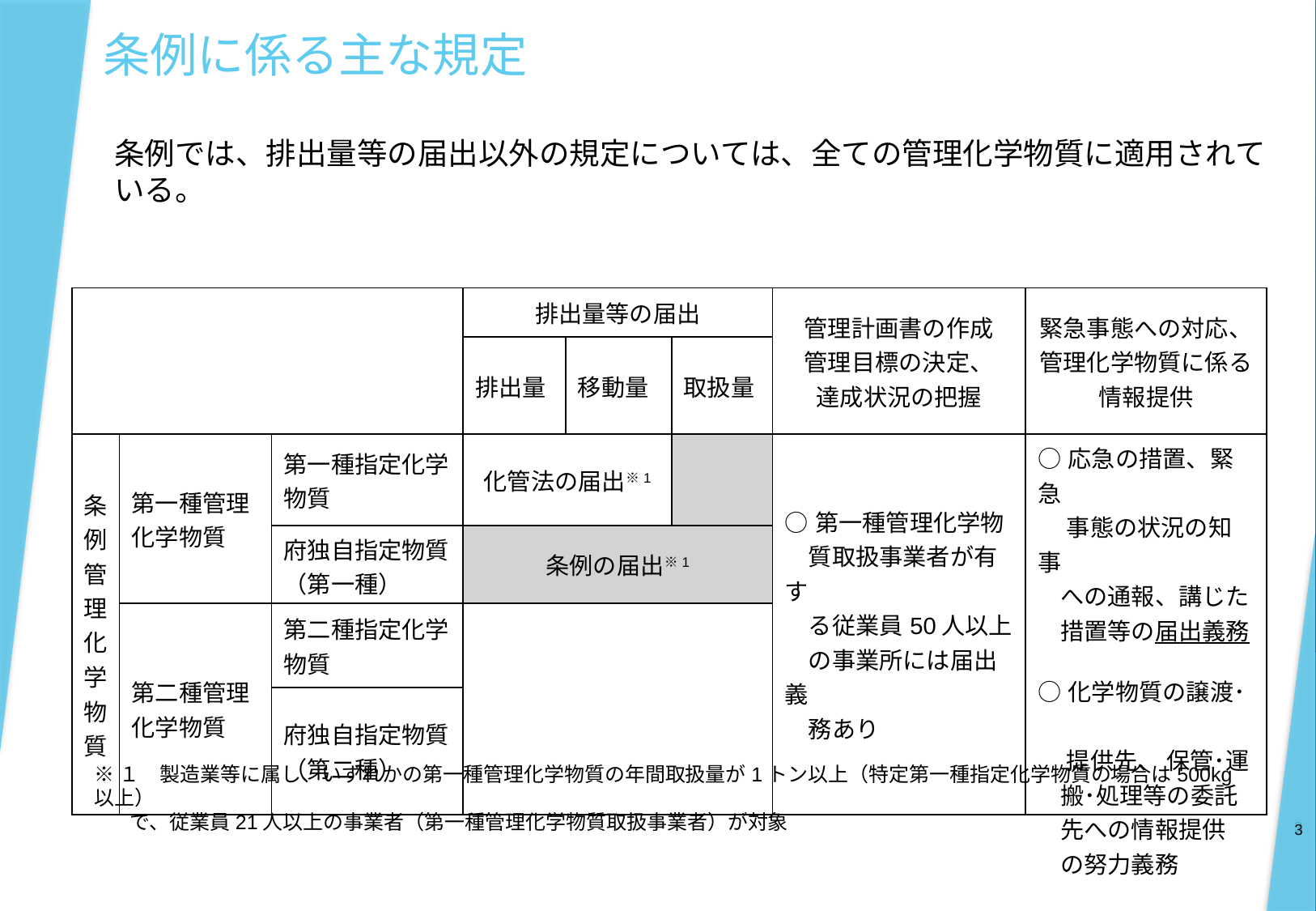

# 条例に係る主な規定
条例では、排出量等の届出以外の規定については、全ての管理化学物質に適用されている。

|  |  |  | 排出量等の届出 |  |  | 管理計画書の作成 管理目標の決定、 達成状況の把握 | 緊急事態への対応、 管理化学物質に係る情報提供 |
| --- | --- | --- | --- | --- | --- | --- | --- |
|  |  |  | 排出量 | 移動量 | 取扱量 |  |  |
| 条例管理化学物質 | 第一種管理化学物質 | 第一種指定化学物質 | 化管法の届出※1 |  |  | ○第一種管理化学物 　質取扱事業者が有す 　る従業員50人以上 　の事業所には届出義 　務あり | ○応急の措置、緊急 　 事態の状況の知事 　　 への通報、講じた 措置等の届出義務 ○化学物質の譲渡･　 　 提供先、 保管･運 搬･処理等の委託 先への情報提供 の努力義務 |
|  |  | 府独自指定物質（第一種） | 条例の届出※1 |  |  |  |  |
|  | 第二種管理化学物質 | 第二種指定化学物質 |  |  |  |  |  |
|  |  | 府独自指定物質（第二種） |  |  |  |  |  |

※１　製造業等に属し、いずれかの第一種管理化学物質の年間取扱量が1トン以上（特定第一種指定化学物質の場合は500kg以上）
       で、従業員21人以上の事業者（第一種管理化学物質取扱事業者）が対象
3
3